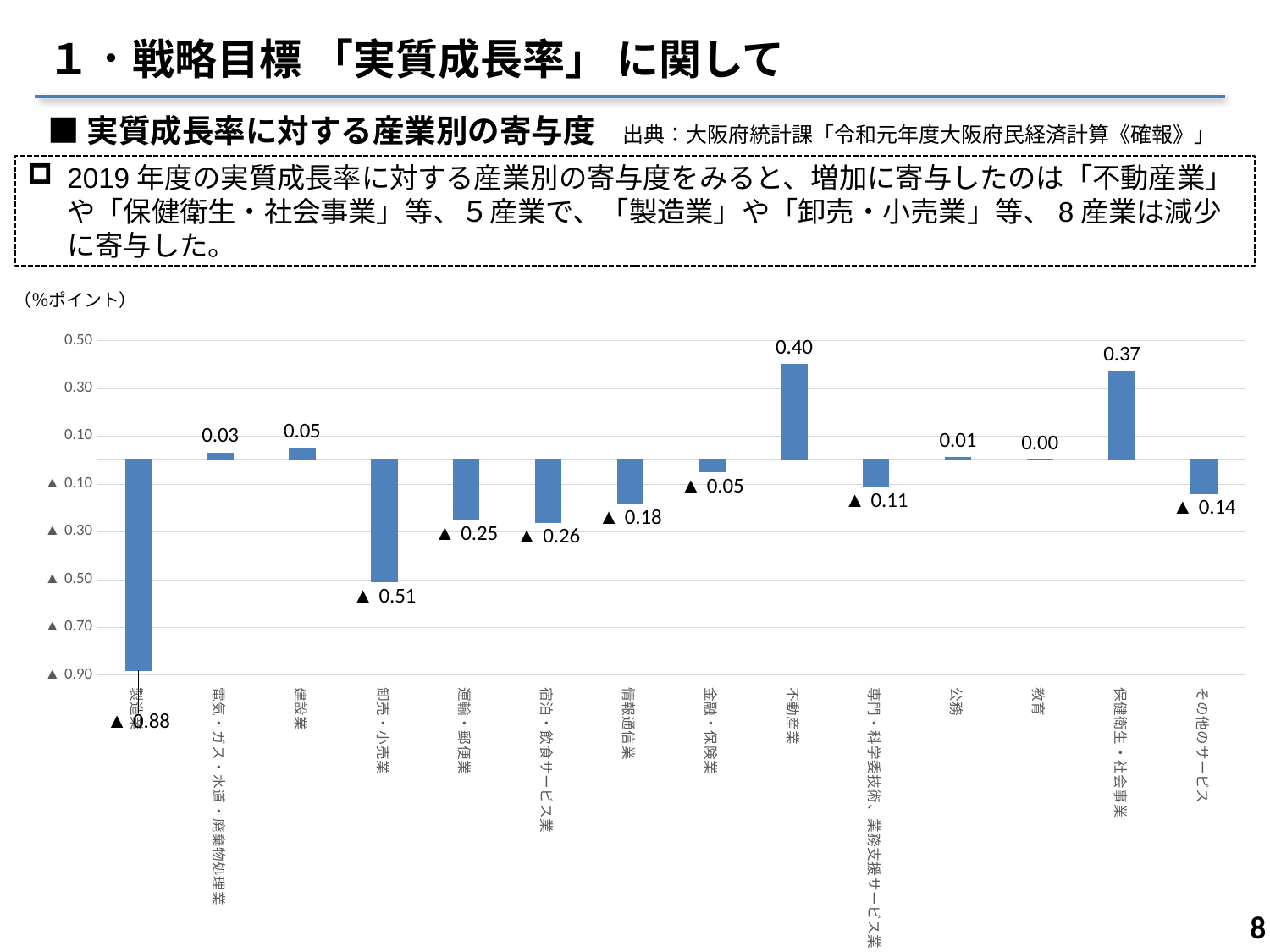

１．戦略目標 「実質成長率」 に関して
■実質成長率に対する産業別の寄与度　出典：大阪府統計課「令和元年度大阪府民経済計算《確報》」
2019年度の実質成長率に対する産業別の寄与度をみると、増加に寄与したのは「不動産業」や「保健衛生・社会事業」等、５産業で、「製造業」や「卸売・小売業」等、8産業は減少に寄与した。
（％ポイント）

### Chart

| Category | 寄与度 |
|---|---|
| 製造業 | -0.88 |
| 電気・ガス・水道・廃棄物処理業 | 0.03 |
| 建設業 | 0.05 |
| 卸売・小売業 | -0.51 |
| 運輸・郵便業 | -0.25 |
| 宿泊・飲食サービス業 | -0.26 |
| 情報通信業 | -0.18 |
| 金融・保険業 | -0.05 |
| 不動産業 | 0.4 |
| 専門・科学委技術、業務支援サービス業 | -0.11 |
| 公務 | 0.01 |
| 教育 | 0.0 |
| 保健衛生・社会事業 | 0.37 |
| その他のサービス | -0.14 |
8